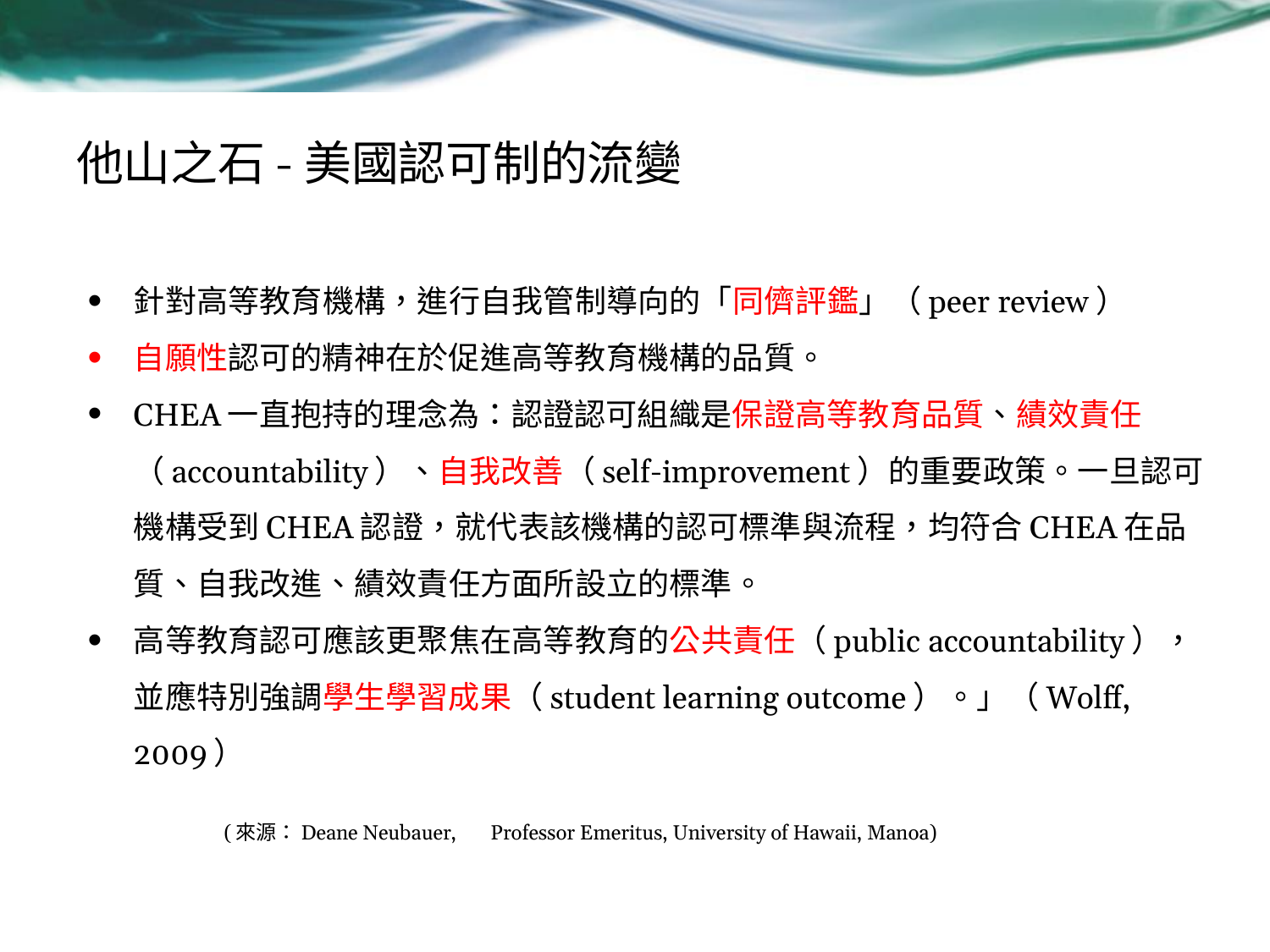

# 他山之石-美國認可制的流變
針對高等教育機構，進行自我管制導向的「同儕評鑑」（peer review）
自願性認可的精神在於促進高等教育機構的品質。
CHEA一直抱持的理念為：認證認可組織是保證高等教育品質、績效責任（accountability）、自我改善（self-improvement）的重要政策。一旦認可機構受到CHEA認證，就代表該機構的認可標準與流程，均符合CHEA在品質、自我改進、績效責任方面所設立的標準。
高等教育認可應該更聚焦在高等教育的公共責任（public accountability），並應特別強調學生學習成果（student learning outcome）。」（Wolff, 2009）

                            (來源：Deane Neubauer, 　Professor Emeritus, University of Hawaii, Manoa)